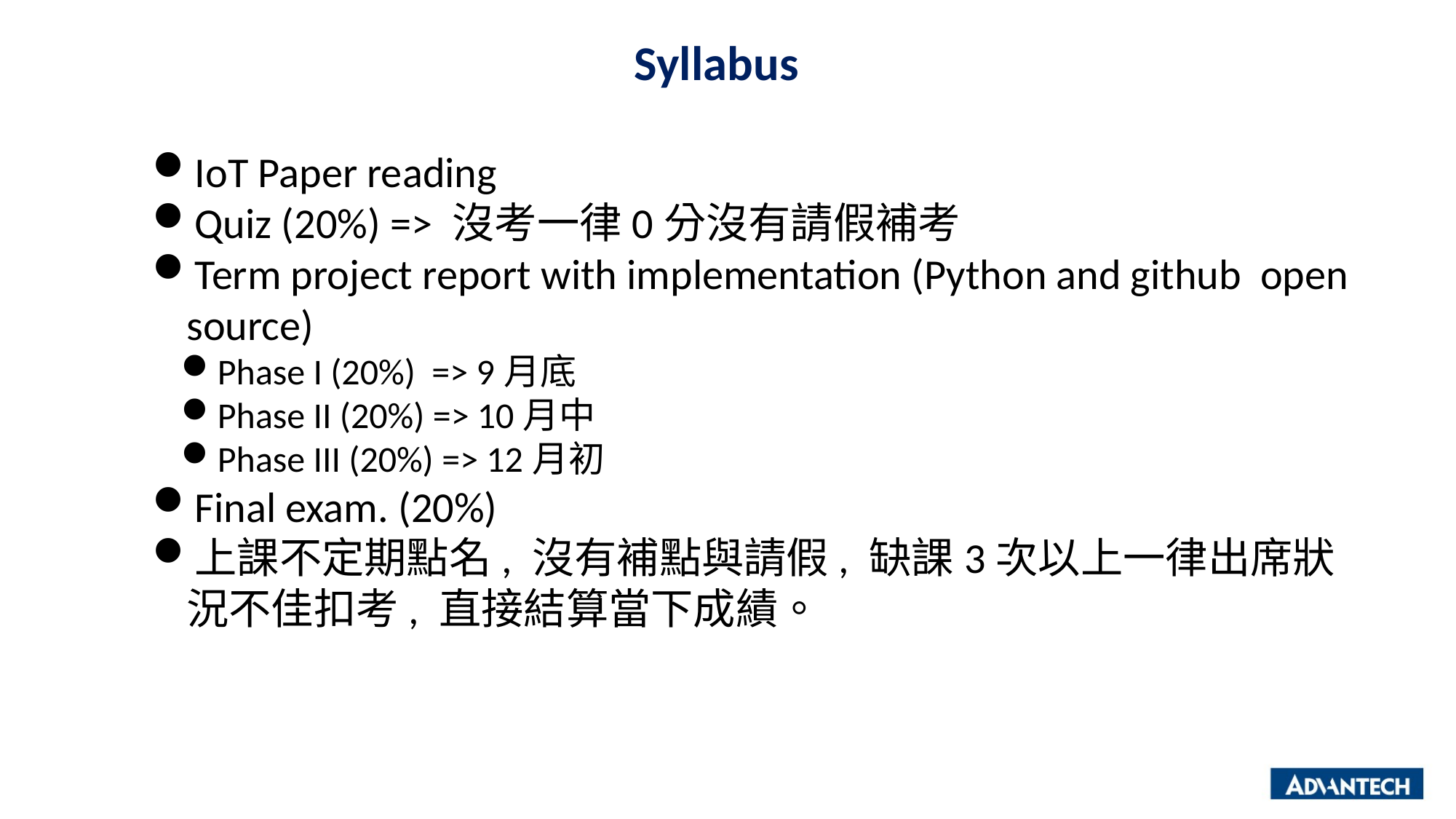

Syllabus

IoT Paper reading
Quiz (20%) => 沒考一律0分沒有請假補考
Term project report with implementation (Python and github  open source)
Phase I (20%)  => 9月底
Phase II (20%) => 10月中
Phase III (20%) => 12月初
Final exam. (20%)
上課不定期點名, 沒有補點與請假, 缺課3次以上一律出席狀況不佳扣考, 直接結算當下成績。